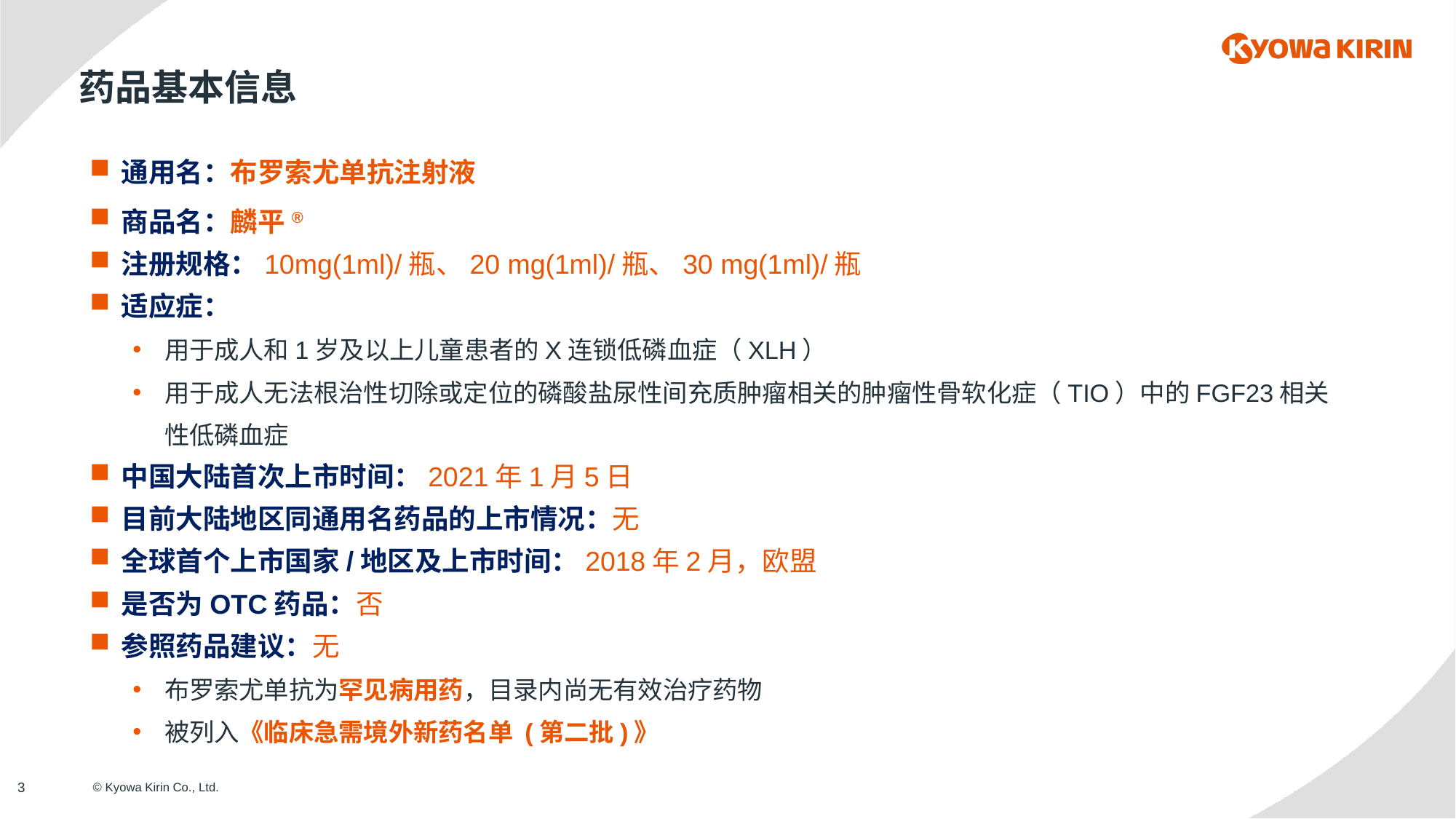

# 药品基本信息
通用名：布罗索尤单抗注射液
商品名：麟平®
注册规格：10mg(1ml)/瓶、20 mg(1ml)/瓶、30 mg(1ml)/瓶
适应症：
用于成人和1岁及以上儿童患者的X连锁低磷血症（XLH）
用于成人无法根治性切除或定位的磷酸盐尿性间充质肿瘤相关的肿瘤性骨软化症（TIO）中的FGF23相关性低磷血症
中国大陆首次上市时间：2021年1月5日
目前大陆地区同通用名药品的上市情况：无
全球首个上市国家/地区及上市时间：2018年2月，欧盟
是否为OTC药品：否
参照药品建议：无
布罗索尤单抗为罕见病用药，目录内尚无有效治疗药物
被列入《临床急需境外新药名单 (第二批)》